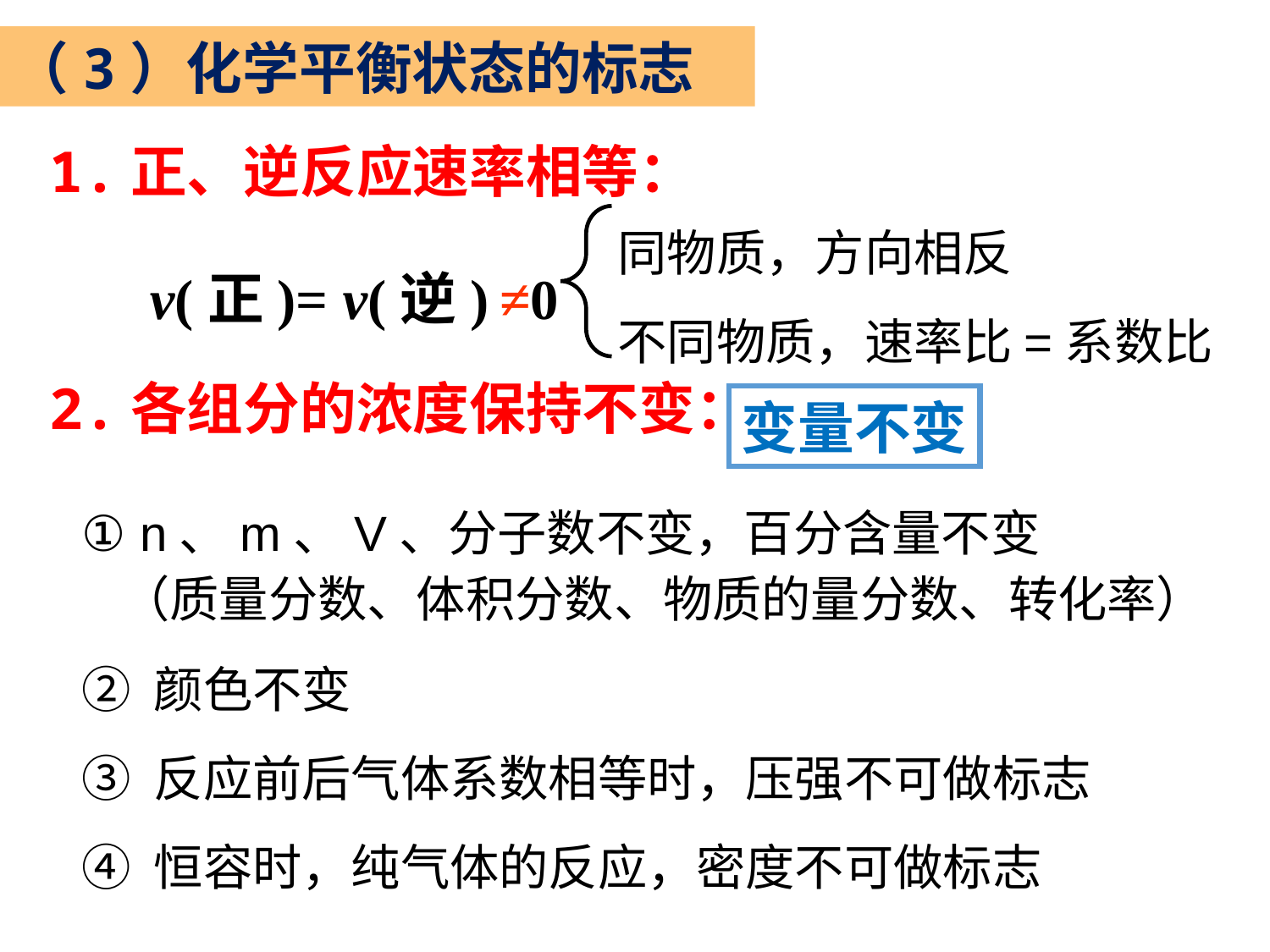

（3）化学平衡状态的标志
1.正、逆反应速率相等：

2.各组分的浓度保持不变：
同物质，方向相反
不同物质，速率比=系数比

v(正)= v(逆) ≠0
变量不变
① n、m、V、分子数不变，百分含量不变
  （质量分数、体积分数、物质的量分数、转化率）
② 颜色不变
③ 反应前后气体系数相等时，压强不可做标志
④ 恒容时，纯气体的反应，密度不可做标志